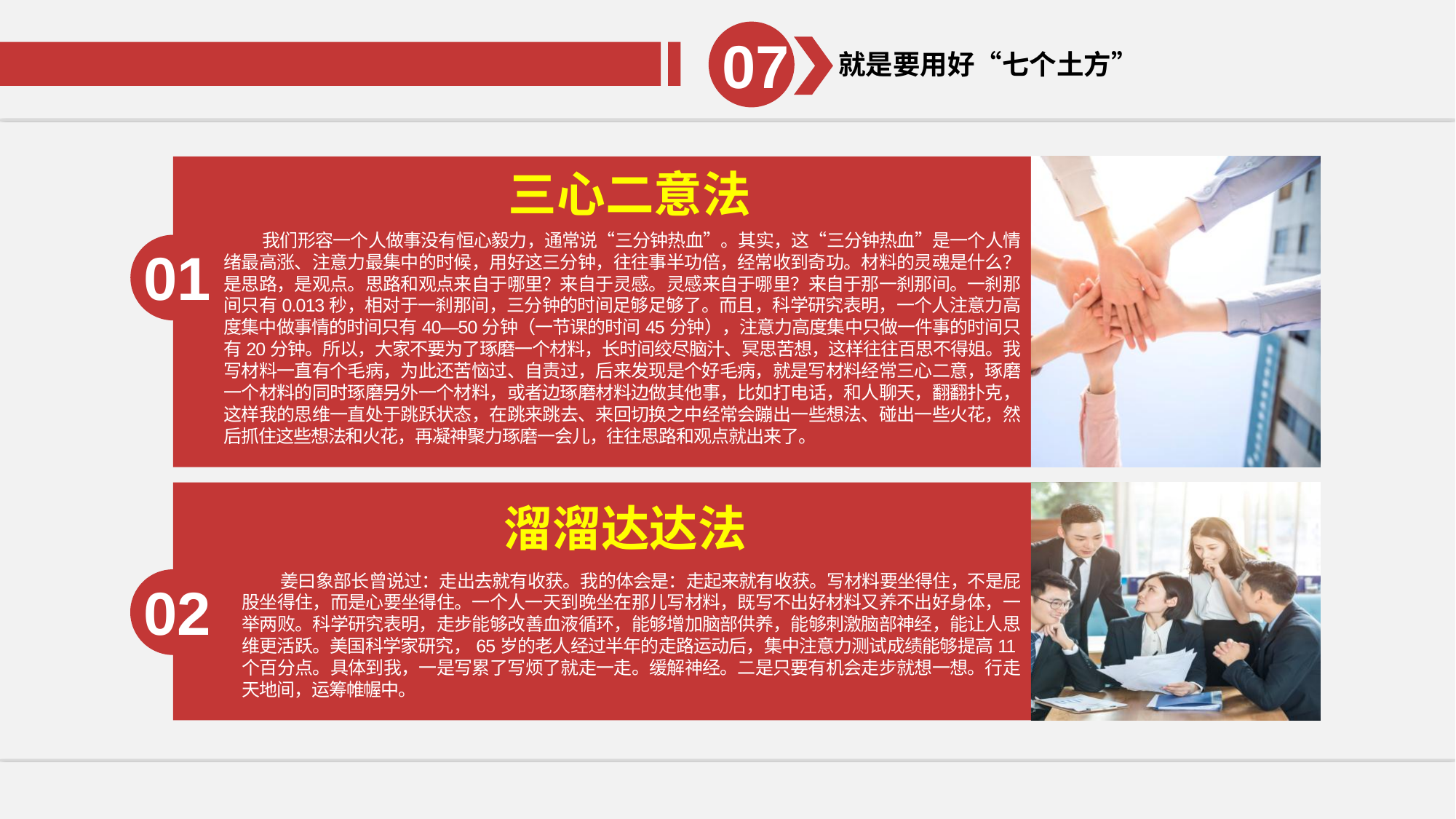

07

就是要用好“七个土方”

07

就是要用好“七个土方”

三心二意法
我们形容一个人做事没有恒心毅力，通常说“三分钟热血”。其实，这“三分钟热血”是一个人情绪最高涨、注意力最集中的时候，用好这三分钟，往往事半功倍，经常收到奇功。材料的灵魂是什么？是思路，是观点。思路和观点来自于哪里？来自于灵感。灵感来自于哪里？来自于那一刹那间。一刹那间只有0.013秒，相对于一刹那间，三分钟的时间足够足够了。而且，科学研究表明，一个人注意力高度集中做事情的时间只有40—50分钟（一节课的时间45分钟），注意力高度集中只做一件事的时间只有20分钟。所以，大家不要为了琢磨一个材料，长时间绞尽脑汁、冥思苦想，这样往往百思不得姐。我写材料一直有个毛病，为此还苦恼过、自责过，后来发现是个好毛病，就是写材料经常三心二意，琢磨一个材料的同时琢磨另外一个材料，或者边琢磨材料边做其他事，比如打电话，和人聊天，翻翻扑克，这样我的思维一直处于跳跃状态，在跳来跳去、来回切换之中经常会蹦出一些想法、碰出一些火花，然后抓住这些想法和火花，再凝神聚力琢磨一会儿，往往思路和观点就出来了。
01

溜溜达达法
姜曰象部长曾说过：走出去就有收获。我的体会是：走起来就有收获。写材料要坐得住，不是屁股坐得住，而是心要坐得住。一个人一天到晚坐在那儿写材料，既写不出好材料又养不出好身体，一举两败。科学研究表明，走步能够改善血液循环，能够增加脑部供养，能够刺激脑部神经，能让人思维更活跃。美国科学家研究，65岁的老人经过半年的走路运动后，集中注意力测试成绩能够提高11个百分点。具体到我，一是写累了写烦了就走一走。缓解神经。二是只要有机会走步就想一想。行走天地间，运筹帷幄中。
02